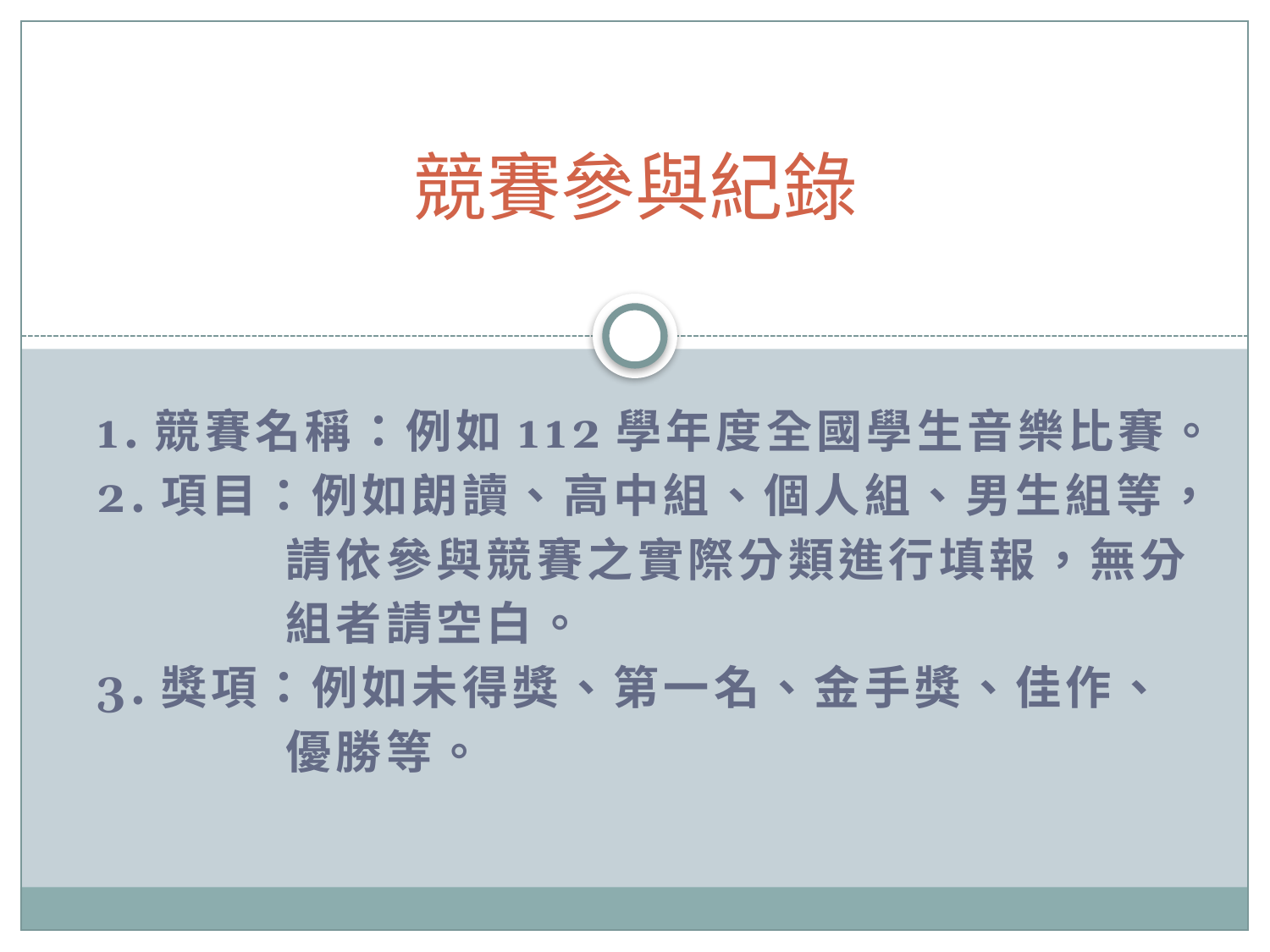

# 競賽參與紀錄
1.競賽名稱：例如112學年度全國學生音樂比賽。
2.項目：例如朗讀、高中組、個人組、男生組等，
            請依參與競賽之實際分類進行填報，無分
            組者請空白。
3.獎項：例如未得獎、第一名、金手獎、佳作、
            優勝等。